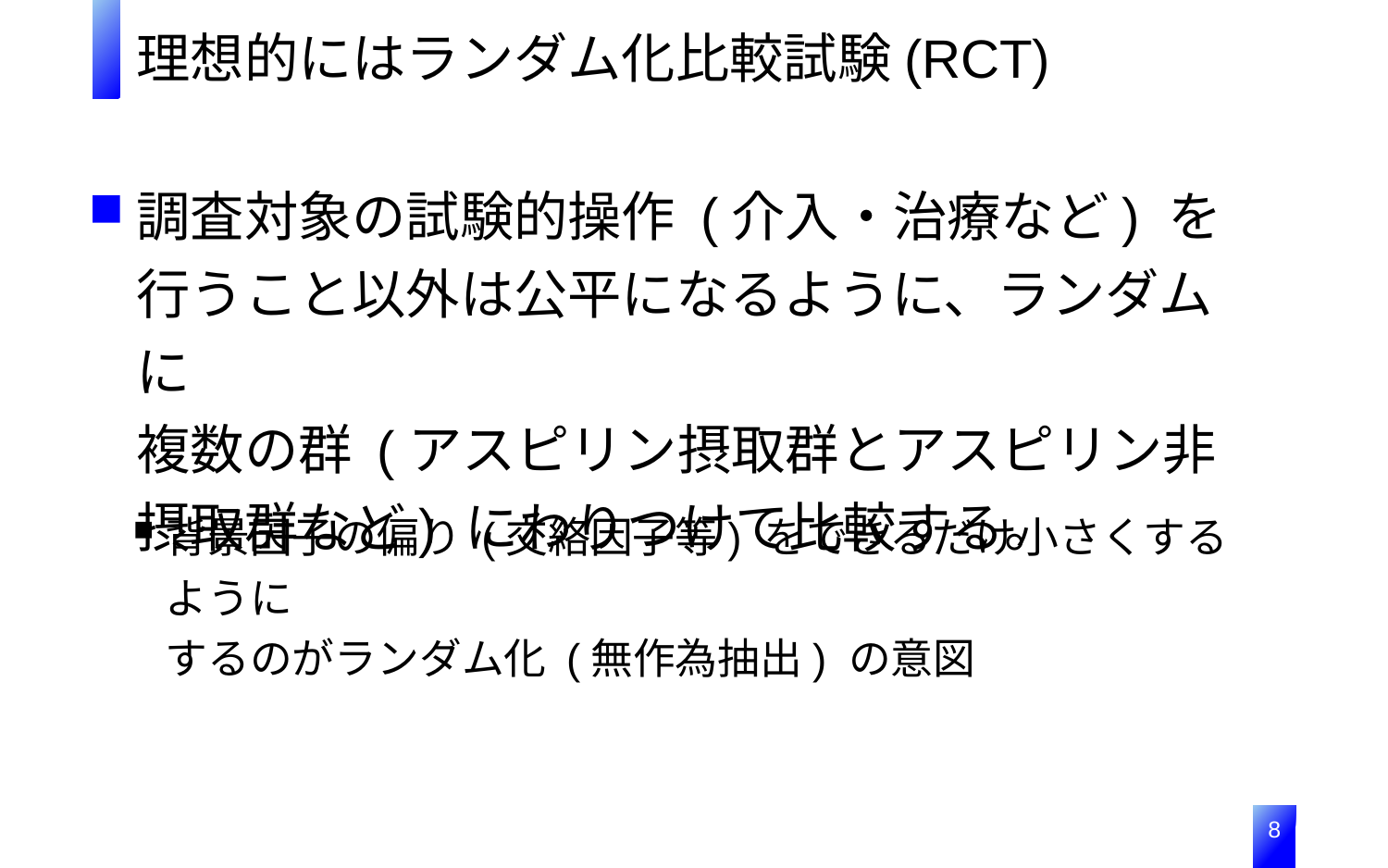

理想的にはランダム化比較試験(RCT)
調査対象の試験的操作 (介入・治療など) を
行うこと以外は公平になるように、ランダムに
複数の群 (アスピリン摂取群とアスピリン非摂取群など) にわりつけて比較する。

背景因子の偏り (交絡因子等) をできるだけ小さくするように
するのがランダム化 (無作為抽出) の意図